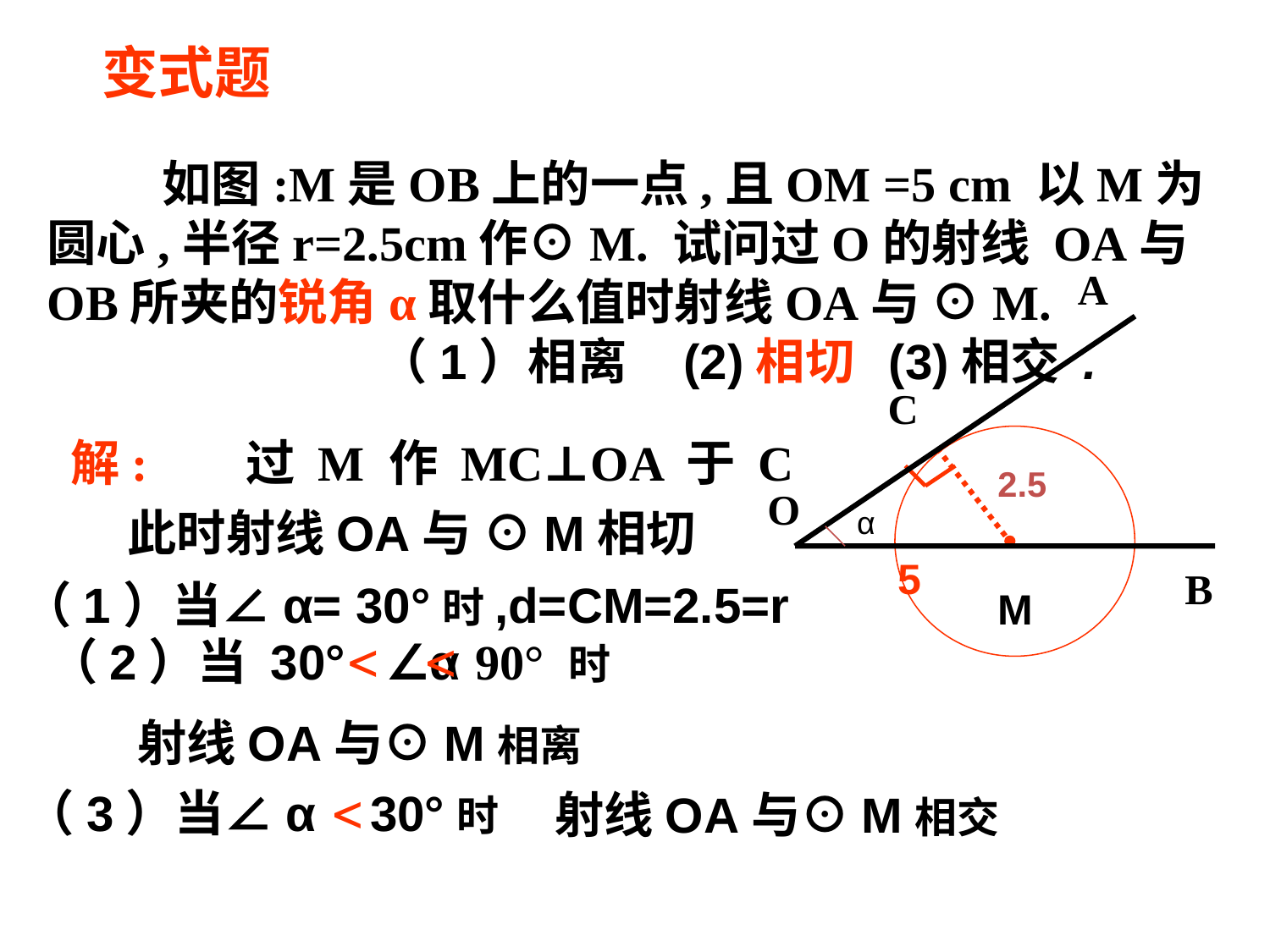

变式题
           如图:M是OB上的一点,且OM =5 cm 以M为圆心,半径r=2.5cm作⊙M. 试问过O的射线 OA与OB所夹的锐角α取什么值时射线OA与 ⊙M.                                         （1）相离    (2)相切  (3)相交 .
A

O

B
M
C

 解:       过 M 作 MC⊥OA 于 C

2.5
此时射线OA与 ⊙M相切
α

5
（1）当∠α= 30°时,d=CM=2.5=r
（2）当 30°<∠α       时
< 90°
射线OA与⊙M相离
（3）当∠α <30°时
射线OA与⊙M相交